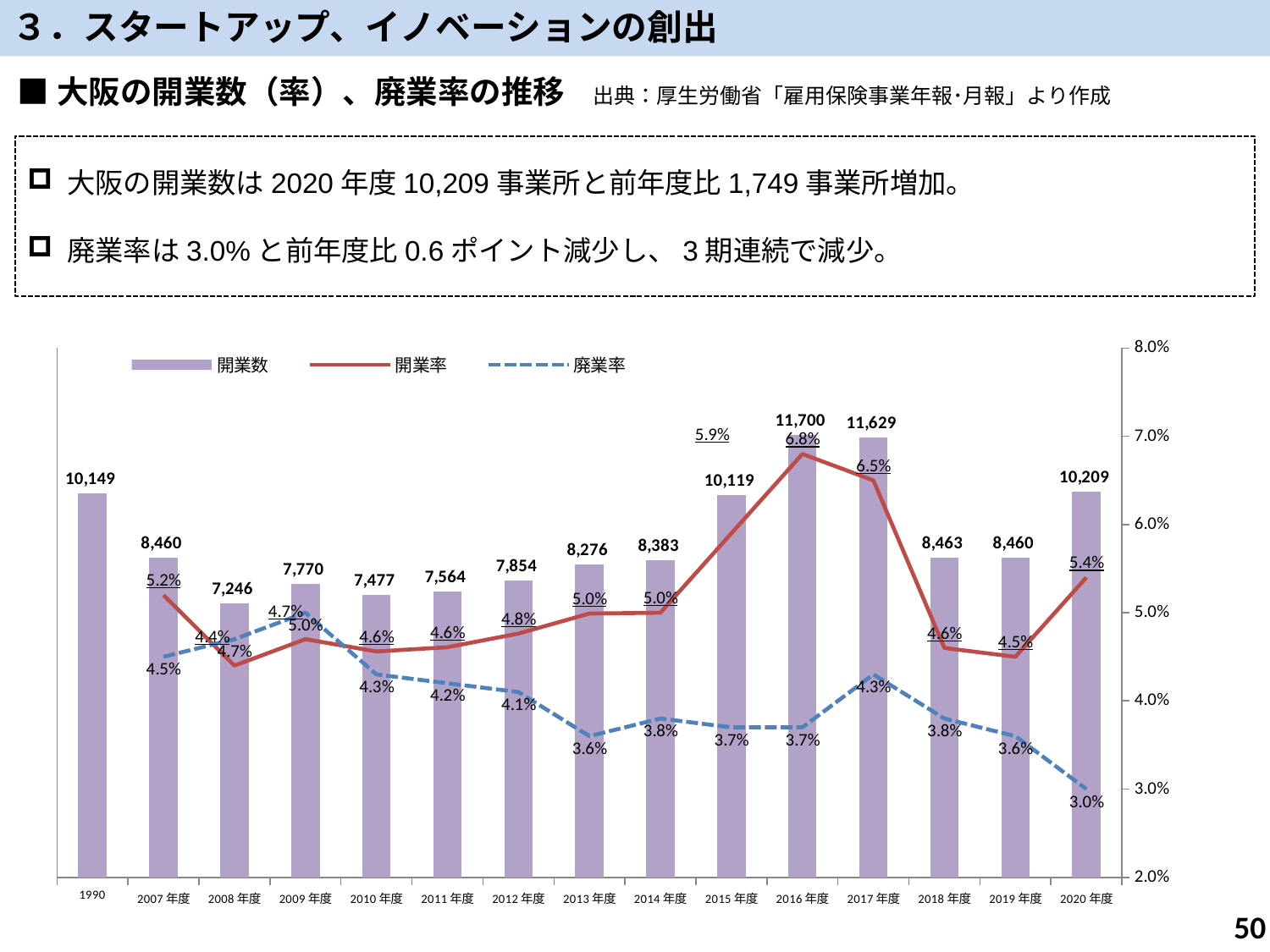

３．スタートアップ、イノベーションの創出
■大阪の開業数（率）、廃業率の推移　出典：厚生労働省「雇用保険事業年報･月報」より作成
大阪の開業数は2020年度10,209事業所と前年度比1,749事業所増加。

廃業率は3.0%と前年度比0.6ポイント減少し、3期連続で減少。

### Chart

| Category | 開業数 | 開業率 | 廃業率 |
|---|---|---|---|
| 1990 | 10149.0 | None | None |
| 2007年度 | 8460.0 | 0.052 | 0.045 |
| 2008年度 | 7246.0 | 0.044 | 0.047 |
| 2009年度 | 7770.0 | 0.047 | 0.05 |
| 2010年度 | 7477.0 | 0.045601751614693556 | 0.043 |
| 2011年度 | 7564.0 | 0.04608317391463281 | 0.042 |
| 2012年度 | 7854.0 | 0.047634354473832644 | 0.041 |
| 2013年度 | 8276.0 | 0.049906831736306674 | 0.036 |
| 2014年度 | 8383.0 | 0.05 | 0.038 |
| 2015年度 | 10119.0 | 0.059000000000000004 | 0.037000000000000005 |
| 2016年度 | 11700.0 | 0.068 | 0.037 |
| 2017年度 | 11629.0 | 0.065 | 0.043 |
| 2018年度 | 8463.0 | 0.046 | 0.038 |
| 2019年度 | 8460.0 | 0.045 | 0.036 |
| 2020年度 | 10209.0 | 0.054 | 0.03 |
50